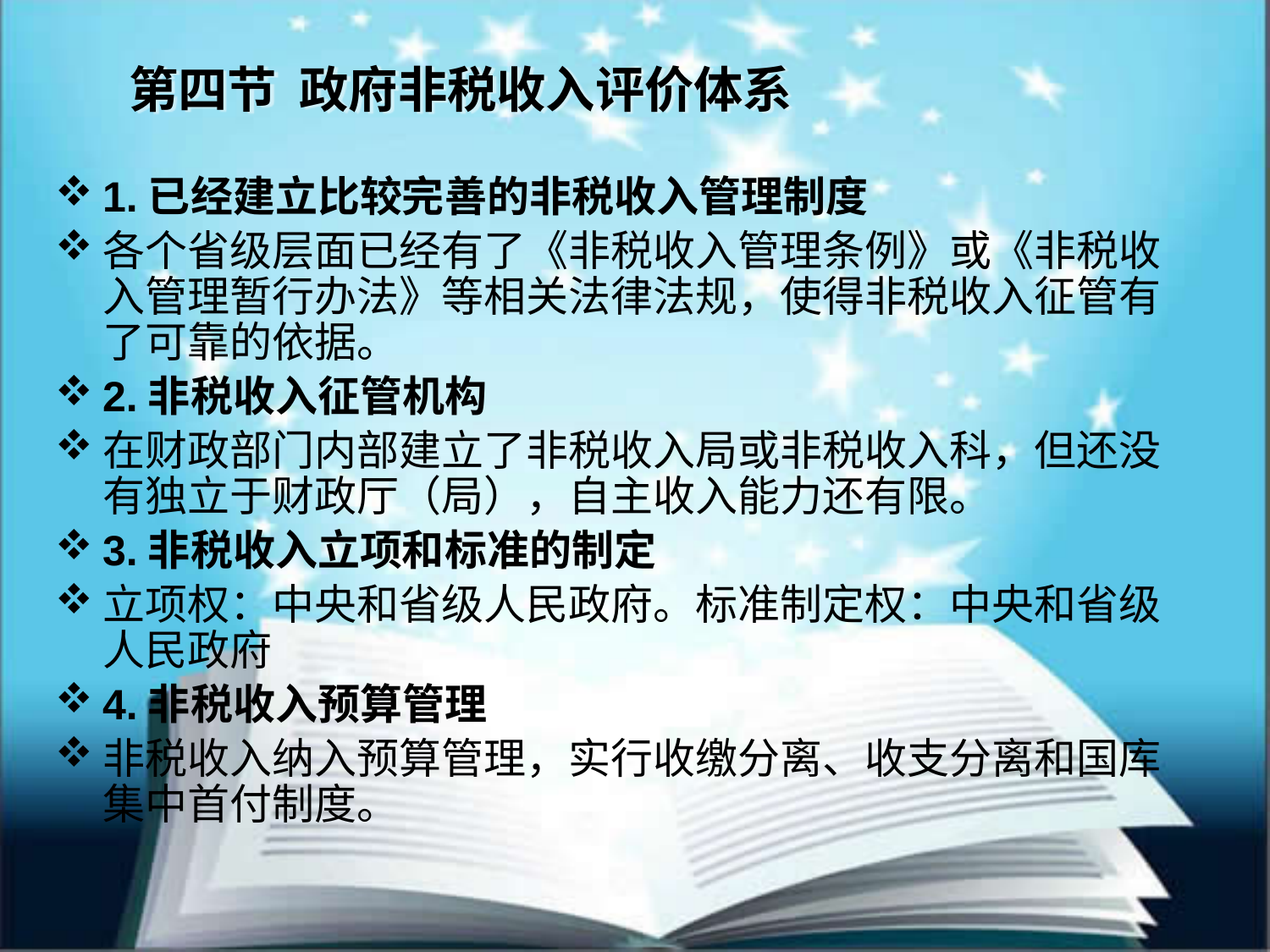

# 第四节  政府非税收入评价体系
1.已经建立比较完善的非税收入管理制度
各个省级层面已经有了《非税收入管理条例》或《非税收入管理暂行办法》等相关法律法规，使得非税收入征管有了可靠的依据。
2.非税收入征管机构
在财政部门内部建立了非税收入局或非税收入科，但还没有独立于财政厅（局），自主收入能力还有限。
3.非税收入立项和标准的制定
立项权：中央和省级人民政府。标准制定权：中央和省级人民政府
4.非税收入预算管理
非税收入纳入预算管理，实行收缴分离、收支分离和国库集中首付制度。